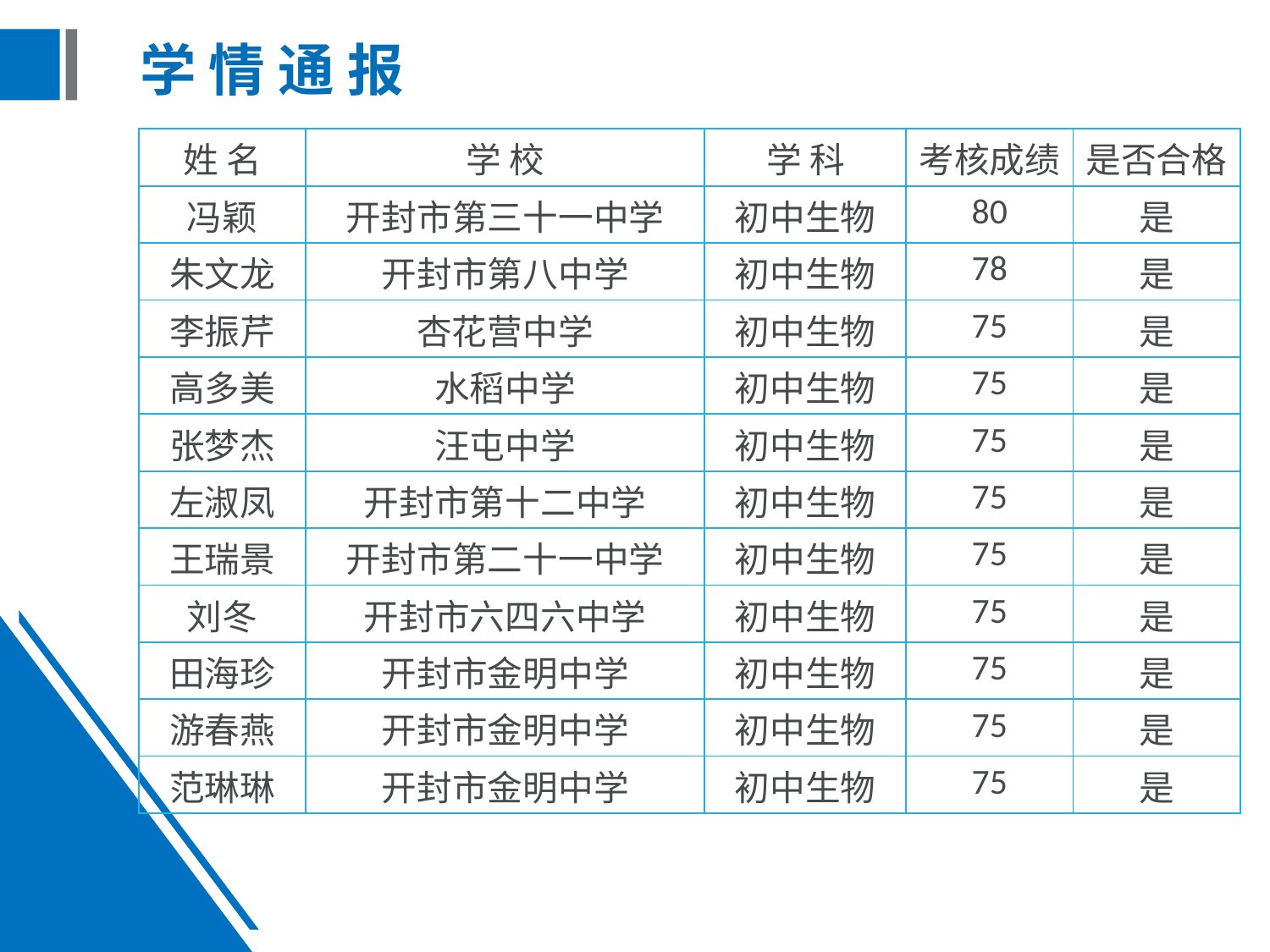

# 学 情 通 报
| 姓 名 | 学 校 | 学 科 | 考核成绩 | 是否合格 |
| --- | --- | --- | --- | --- |
| 冯颖 | 开封市第三十一中学 | 初中生物 | 80 | 是 |
| 朱文龙 | 开封市第八中学 | 初中生物 | 78 | 是 |
| 李振芹 | 杏花营中学 | 初中生物 | 75 | 是 |
| 高多美 | 水稻中学 | 初中生物 | 75 | 是 |
| 张梦杰 | 汪屯中学 | 初中生物 | 75 | 是 |
| 左淑凤 | 开封市第十二中学 | 初中生物 | 75 | 是 |
| 王瑞景 | 开封市第二十一中学 | 初中生物 | 75 | 是 |
| 刘冬 | 开封市六四六中学 | 初中生物 | 75 | 是 |
| 田海珍 | 开封市金明中学 | 初中生物 | 75 | 是 |
| 游春燕 | 开封市金明中学 | 初中生物 | 75 | 是 |
| 范琳琳 | 开封市金明中学 | 初中生物 | 75 | 是 |